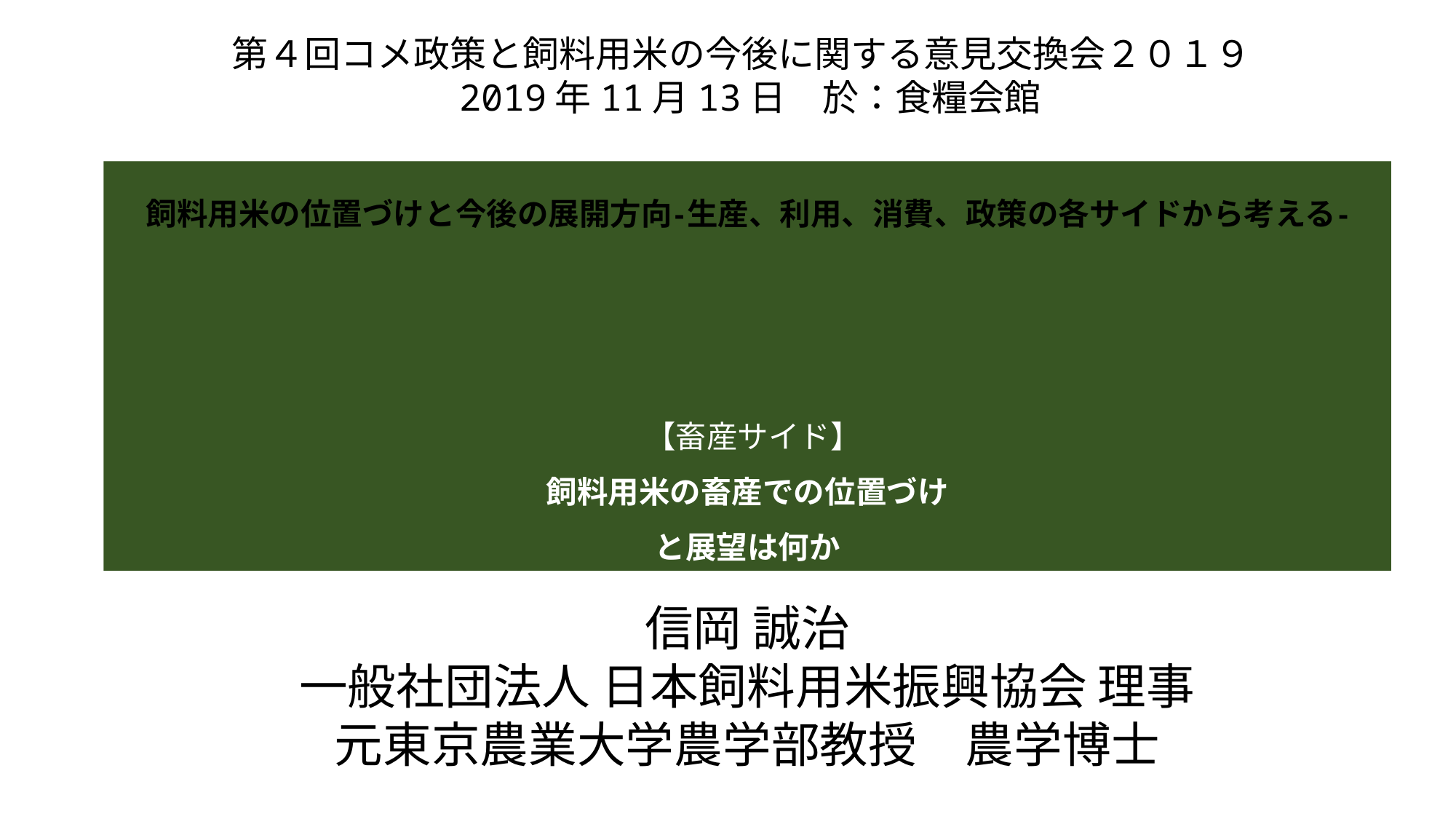

第４回コメ政策と飼料用米の今後に関する意見交換会２０１９
　2019年11月13日　於：食糧会館
# 飼料用米の位置づけと今後の展開方向-生産、利用、消費、政策の各サイドから考える- 【畜産サイド】 飼料用米の畜産での位置づけ と展望は何か

信岡 誠治
一般社団法人 日本飼料用米振興協会 理事
元東京農業大学農学部教授　農学博士